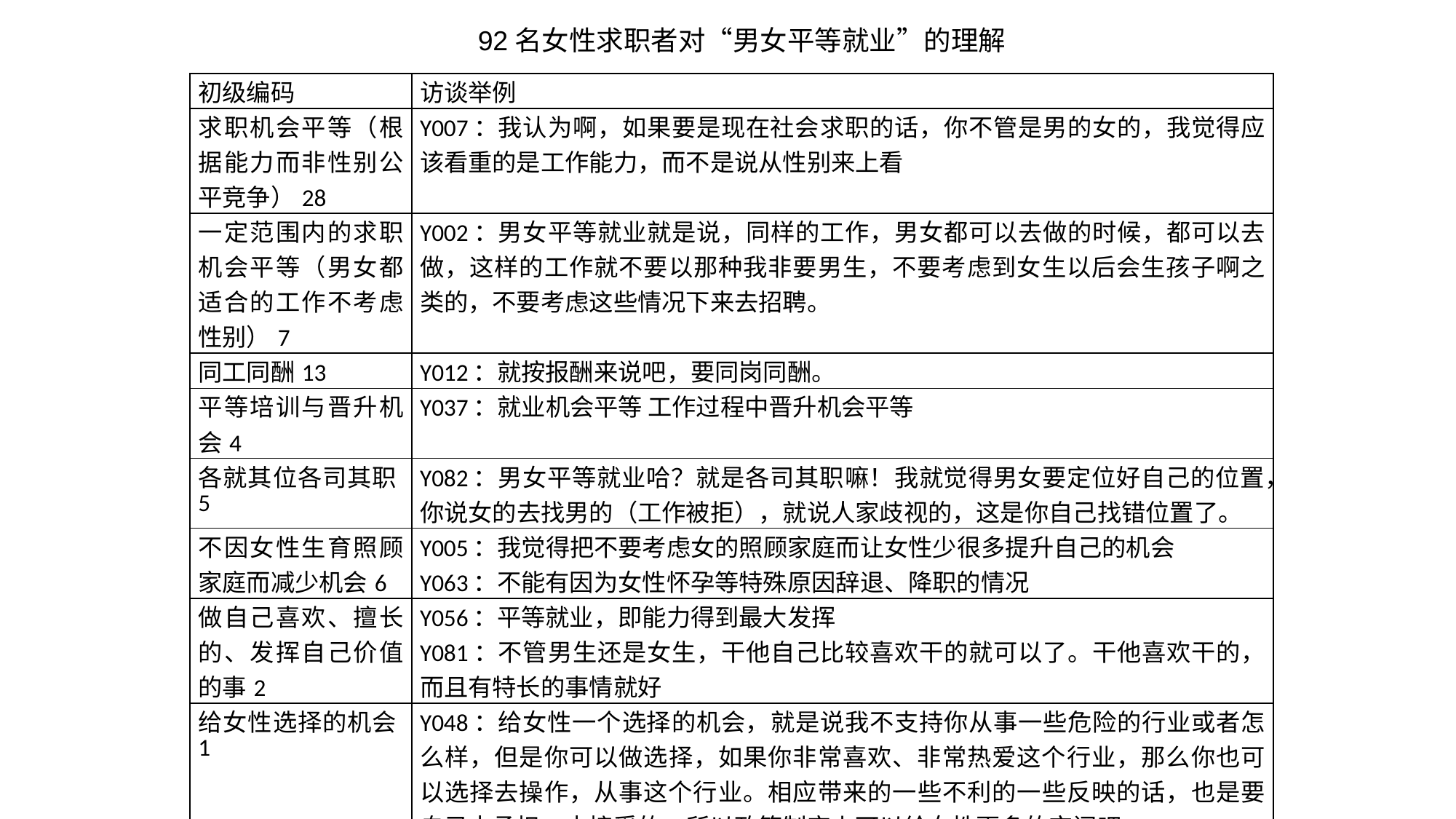

92名女性求职者对“男女平等就业”的理解
| 初级编码 | 访谈举例 |
| --- | --- |
| 求职机会平等（根据能力而非性别公平竞争）28 | Y007：我认为啊，如果要是现在社会求职的话，你不管是男的女的，我觉得应该看重的是工作能力，而不是说从性别来上看 |
| 一定范围内的求职机会平等（男女都适合的工作不考虑性别）7 | Y002：男女平等就业就是说，同样的工作，男女都可以去做的时候，都可以去做，这样的工作就不要以那种我非要男生，不要考虑到女生以后会生孩子啊之类的，不要考虑这些情况下来去招聘。 |
| 同工同酬13 | Y012：就按报酬来说吧，要同岗同酬。 |
| 平等培训与晋升机会4 | Y037：就业机会平等 工作过程中晋升机会平等 |
| 各就其位各司其职5 | Y082：男女平等就业哈？就是各司其职嘛！我就觉得男女要定位好自己的位置，你说女的去找男的（工作被拒），就说人家歧视的，这是你自己找错位置了。 |
| 不因女性生育照顾家庭而减少机会6 | Y005：我觉得把不要考虑女的照顾家庭而让女性少很多提升自己的机会 Y063：不能有因为女性怀孕等特殊原因辞退、降职的情况 |
| 做自己喜欢、擅长的、发挥自己价值的事2 | Y056：平等就业，即能力得到最大发挥 Y081：不管男生还是女生，干他自己比较喜欢干的就可以了。干他喜欢干的，而且有特长的事情就好 |
| 给女性选择的机会1 | Y048：给女性一个选择的机会，就是说我不支持你从事一些危险的行业或者怎么样，但是你可以做选择，如果你非常喜欢、非常热爱这个行业，那么你也可以选择去操作，从事这个行业。相应带来的一些不利的一些反映的话，也是要自己去承担，去接受的，所以政策制定上可以给女性更多的空间吧。 |
| 量力而行1 | Y038：每个人都量力而行就好了。 |